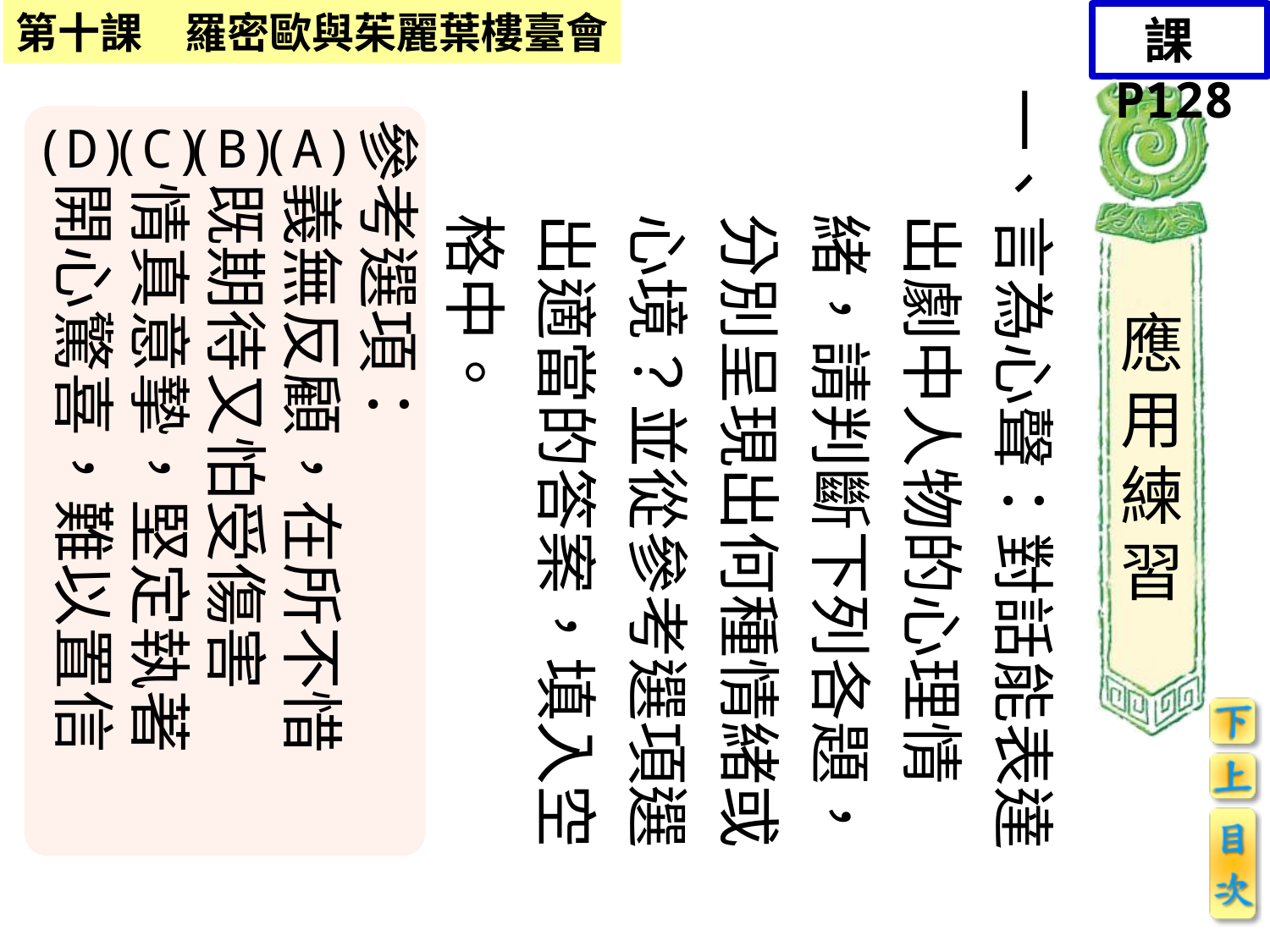

課P128
一、言為心聲：對話能表達出劇中人物的心理情緒，請判斷下列各題，分別呈現出何種情緒或心境？並從參考選項選出適當的答案，填入空格中。
參考選項：
　義無反顧，在所不惜
　既期待又怕受傷害
　情真意摯，堅定執著
　開心驚喜，難以置信

(A)
(D)
(C)
(B)
應用練習